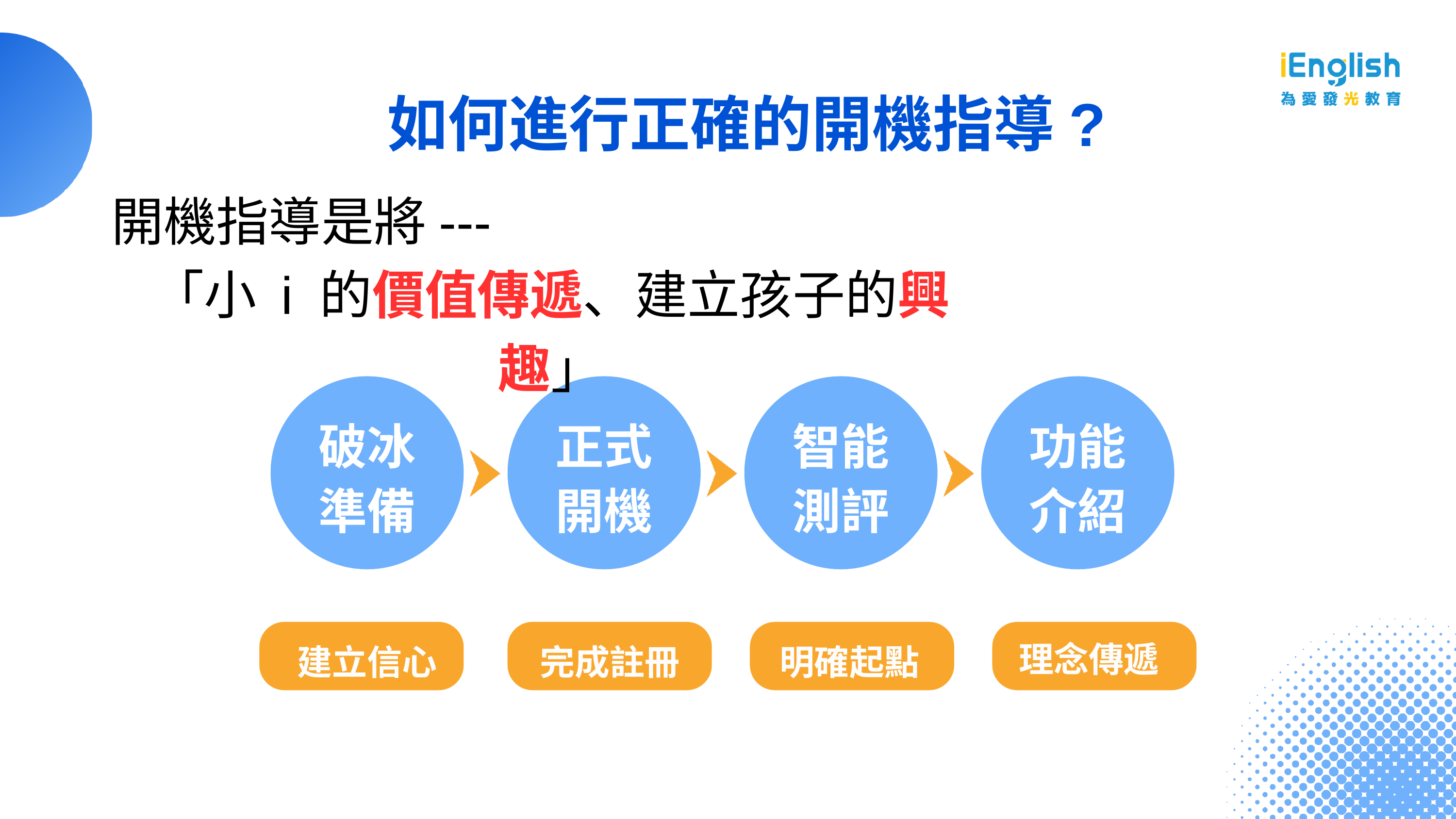

如何進行正確的開機指導?
開機指導是將---
「小 i 的價值傳遞、建立孩子的興趣」

破冰
準備
正式
開機
智能
測評
功能
介紹

理念傳遞
建立信心
完成註冊
明確起點